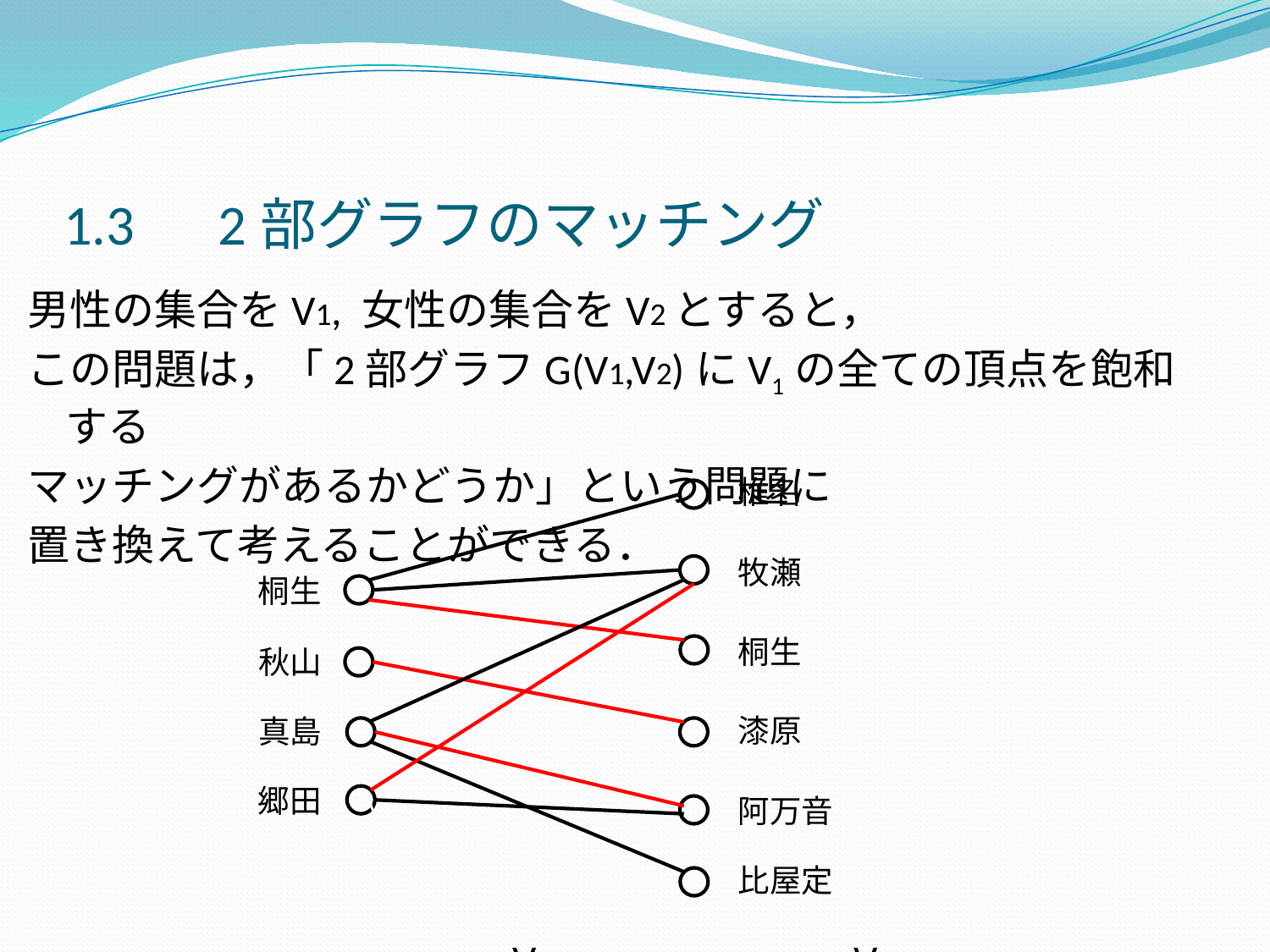

1.3　2部グラフのマッチング
男性の集合をV1, 女性の集合をV2とすると，
この問題は，「2部グラフG(V1,V2)にV1の全ての頂点を飽和する
マッチングがあるかどうか」という問題に
置き換えて考えることができる．

　　　　　　　　　　　 V1                                V2

椎名

牧瀬

桐生

桐生
秋山

漆原
真島

郷田
阿万音
ｖ

比屋定